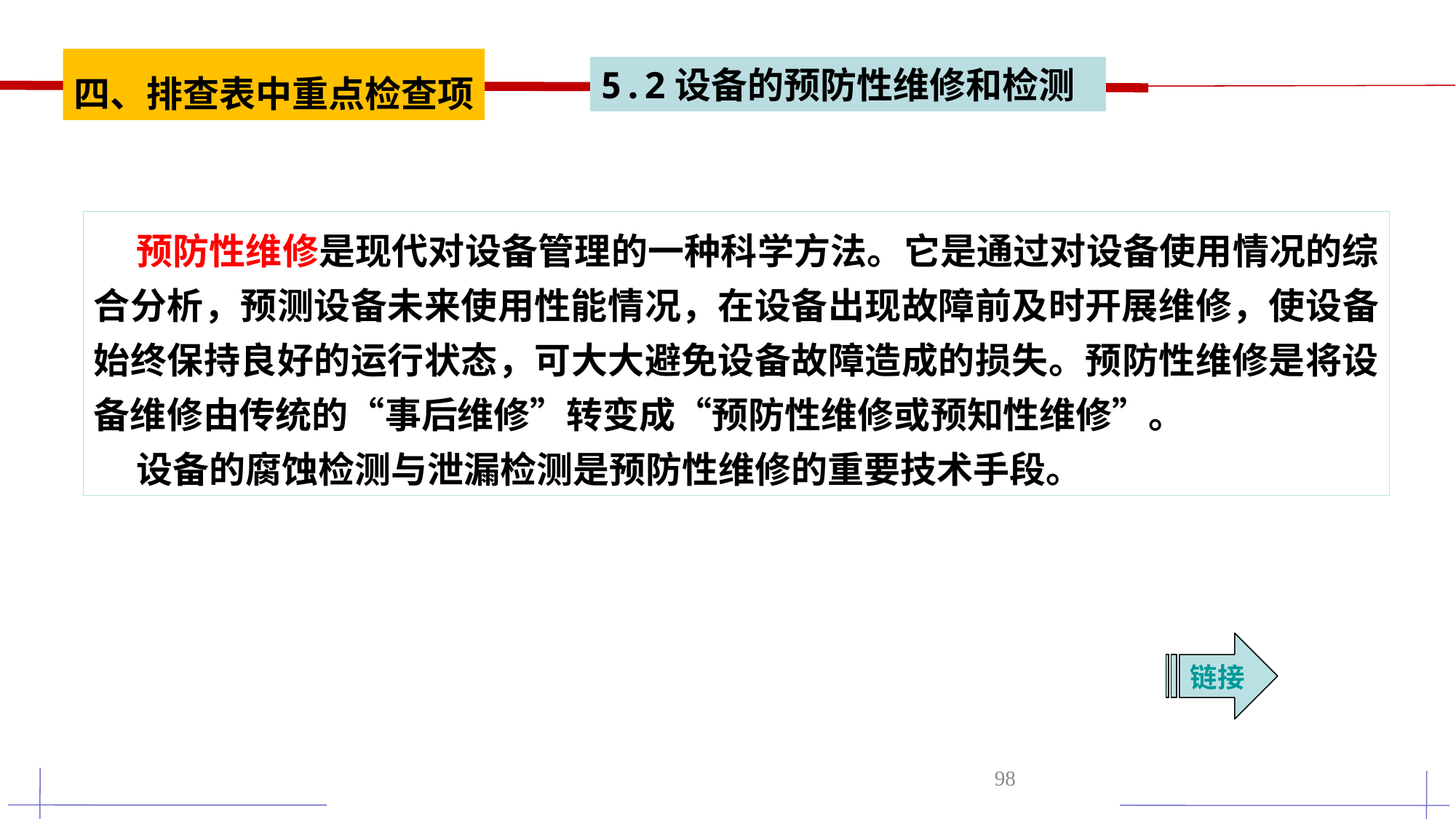

四、排查表中重点检查项
5.2设备的预防性维修和检测
预防性维修是现代对设备管理的一种科学方法。它是通过对设备使用情况的综合分析，预测设备未来使用性能情况，在设备出现故障前及时开展维修，使设备始终保持良好的运行状态，可大大避免设备故障造成的损失。预防性维修是将设备维修由传统的“事后维修”转变成“预防性维修或预知性维修”。
设备的腐蚀检测与泄漏检测是预防性维修的重要技术手段。
链接
98